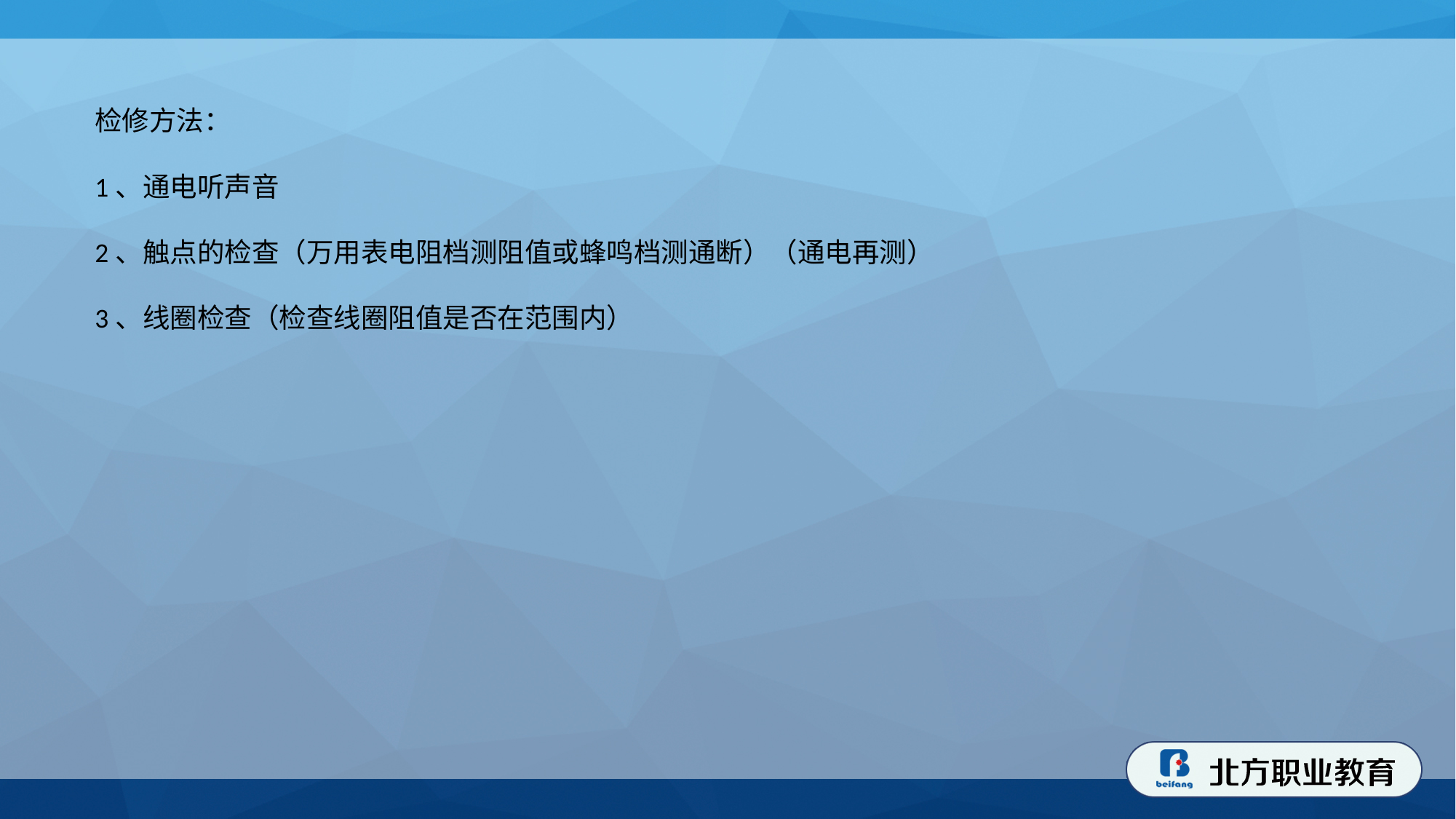

检修方法：

1、通电听声音

2、触点的检查（万用表电阻档测阻值或蜂鸣档测通断）（通电再测）

3、线圈检查（检查线圈阻值是否在范围内）